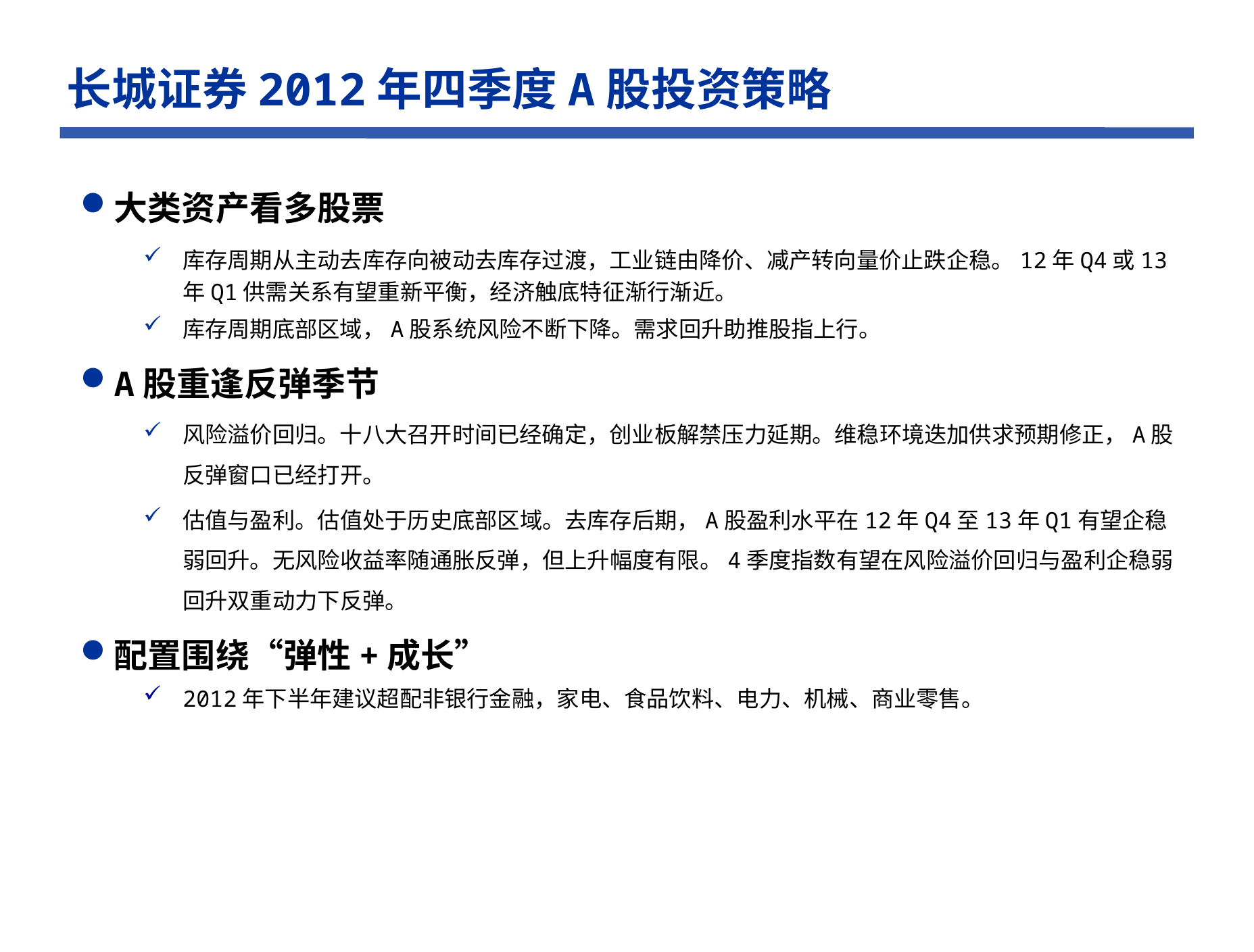

# 长城证券2012年四季度A股投资策略
大类资产看多股票
库存周期从主动去库存向被动去库存过渡，工业链由降价、减产转向量价止跌企稳。12年Q4或13年Q1供需关系有望重新平衡，经济触底特征渐行渐近。
库存周期底部区域，A股系统风险不断下降。需求回升助推股指上行。
A股重逢反弹季节
风险溢价回归。十八大召开时间已经确定，创业板解禁压力延期。维稳环境迭加供求预期修正，A股反弹窗口已经打开。
估值与盈利。估值处于历史底部区域。去库存后期，A股盈利水平在12年Q4至13年Q1有望企稳弱回升。无风险收益率随通胀反弹，但上升幅度有限。4季度指数有望在风险溢价回归与盈利企稳弱回升双重动力下反弹。
配置围绕“弹性+成长”
2012年下半年建议超配非银行金融，家电、食品饮料、电力、机械、商业零售。